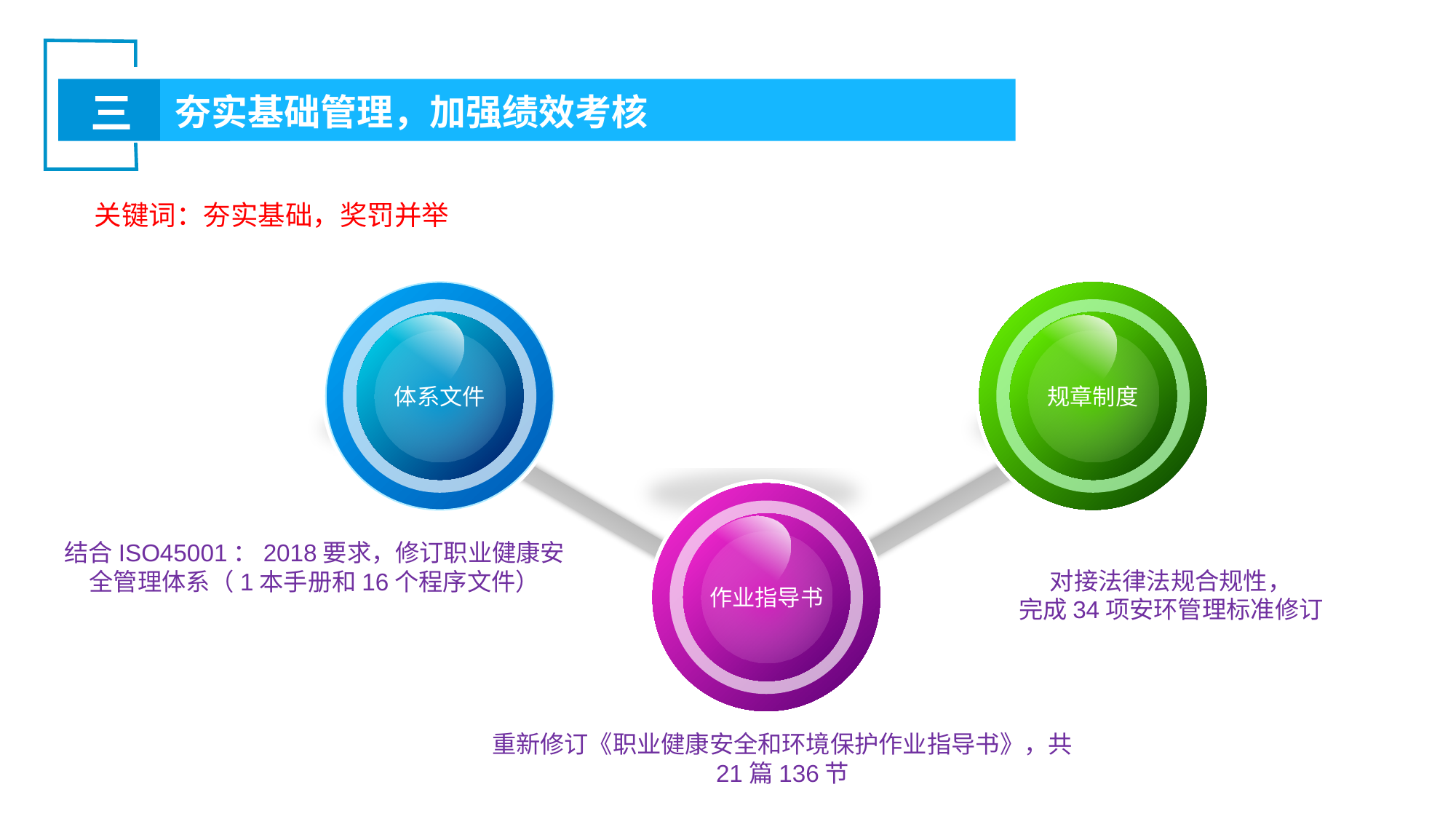

三
夯实基础管理，加强绩效考核
关键词：夯实基础，奖罚并举

体系文件
规章制度

结合ISO45001：2018要求，修订职业健康安全管理体系（1本手册和16个程序文件）
对接法律法规合规性，
完成34项安环管理标准修订
作业指导书
重新修订《职业健康安全和环境保护作业指导书》，共21篇136节